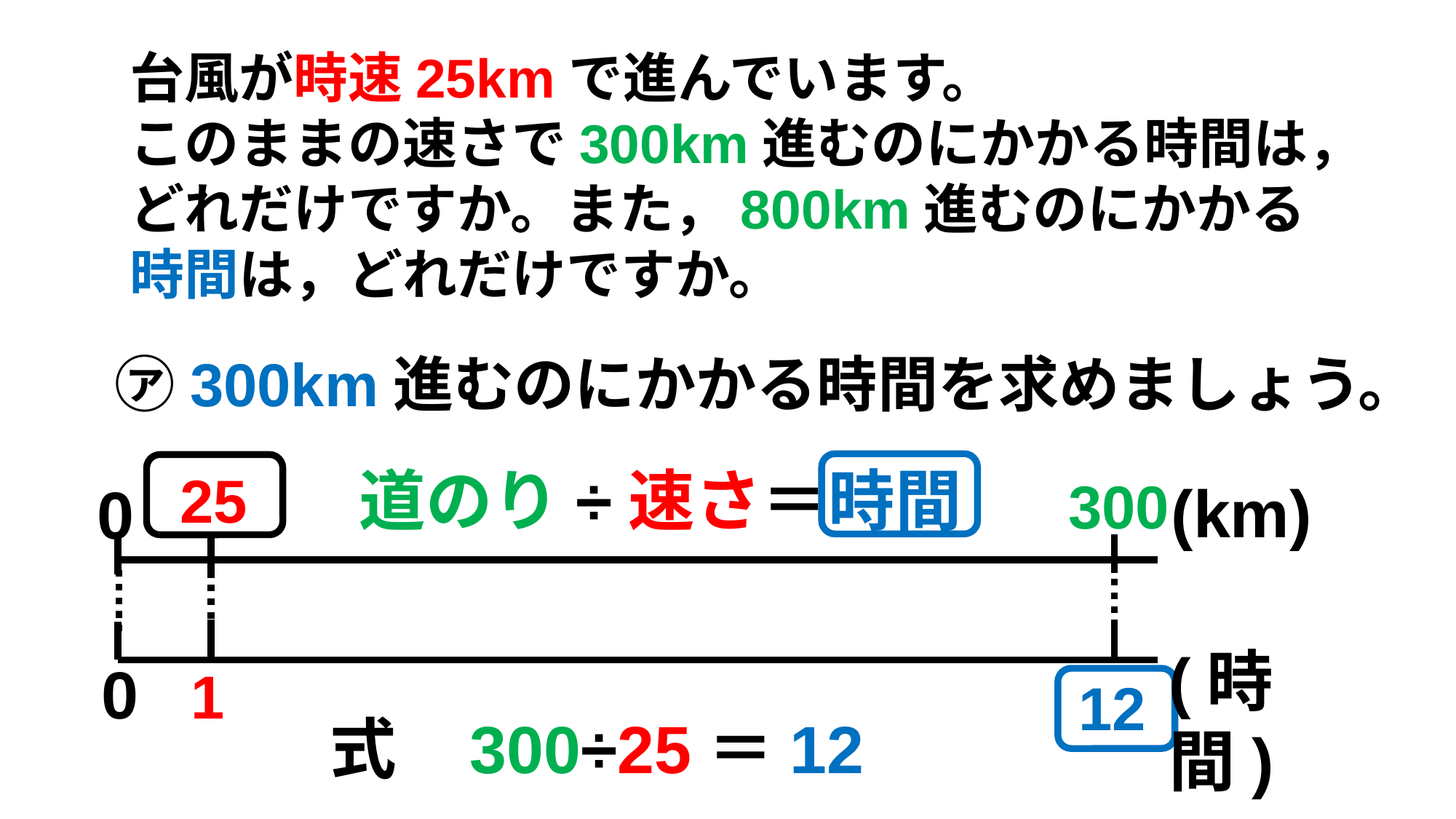

台風が時速25kmで進んでいます。
このままの速さで300km進むのにかかる時間は，どれだけですか。また，800km進むのにかかる時間は，どれだけですか。
㋐300km進むのにかかる時間を求めましょう。
道のり÷速さ＝時間

25
300
(km)
0
(時間)
0
1
12

式
300÷25＝
12